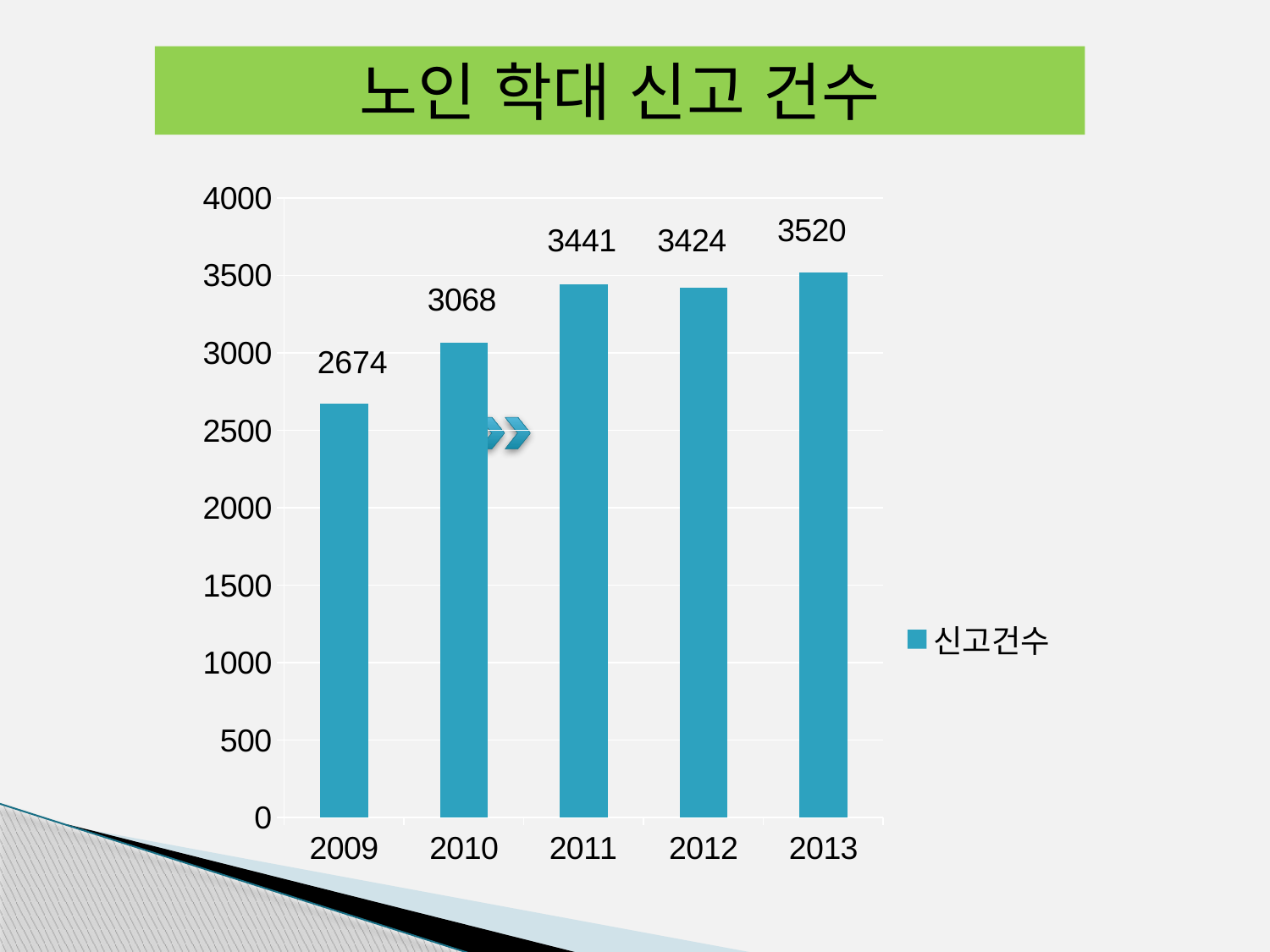

노인 학대 신고 건수

### Chart

| Category | 신고건수 |
|---|---|
| 2009 | 2674.0 |
| 2010 | 3068.0 |
| 2011 | 3441.0 |
| 2012 | 3424.0 |
| 2013 | 3520.0 |
2674